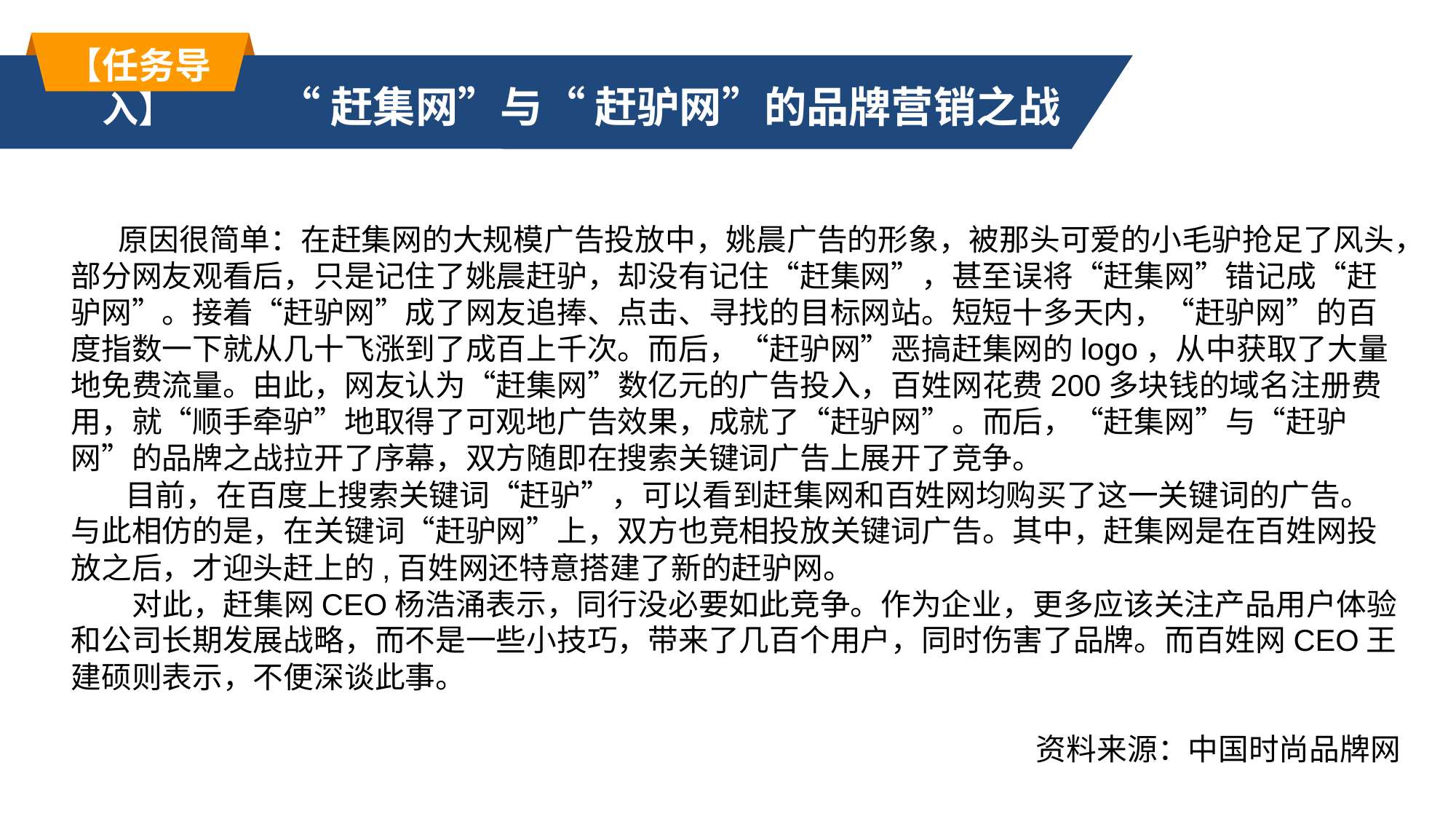

【任务导入】

“赶集网”与“ 赶驴网”的品牌营销之战
      原因很简单：在赶集网的大规模广告投放中，姚晨广告的形象，被那头可爱的小毛驴抢足了风头，部分网友观看后，只是记住了姚晨赶驴，却没有记住“赶集网”，甚至误将“赶集网”错记成“赶驴网”。接着“赶驴网”成了网友追捧、点击、寻找的目标网站。短短十多天内，“赶驴网”的百度指数一下就从几十飞涨到了成百上千次。而后，“赶驴网”恶搞赶集网的logo，从中获取了大量地免费流量。由此，网友认为“赶集网”数亿元的广告投入，百姓网花费200多块钱的域名注册费用，就“顺手牵驴”地取得了可观地广告效果，成就了“赶驴网”。而后，“赶集网”与“赶驴网”的品牌之战拉开了序幕，双方随即在搜索关键词广告上展开了竞争。
       目前，在百度上搜索关键词“赶驴”，可以看到赶集网和百姓网均购买了这一关键词的广告。与此相仿的是，在关键词“赶驴网”上，双方也竞相投放关键词广告。其中，赶集网是在百姓网投放之后，才迎头赶上的,百姓网还特意搭建了新的赶驴网。
        对此，赶集网CEO杨浩涌表示，同行没必要如此竞争。作为企业，更多应该关注产品用户体验和公司长期发展战略，而不是一些小技巧，带来了几百个用户，同时伤害了品牌。而百姓网CEO王建硕则表示，不便深谈此事。

资料来源：中国时尚品牌网